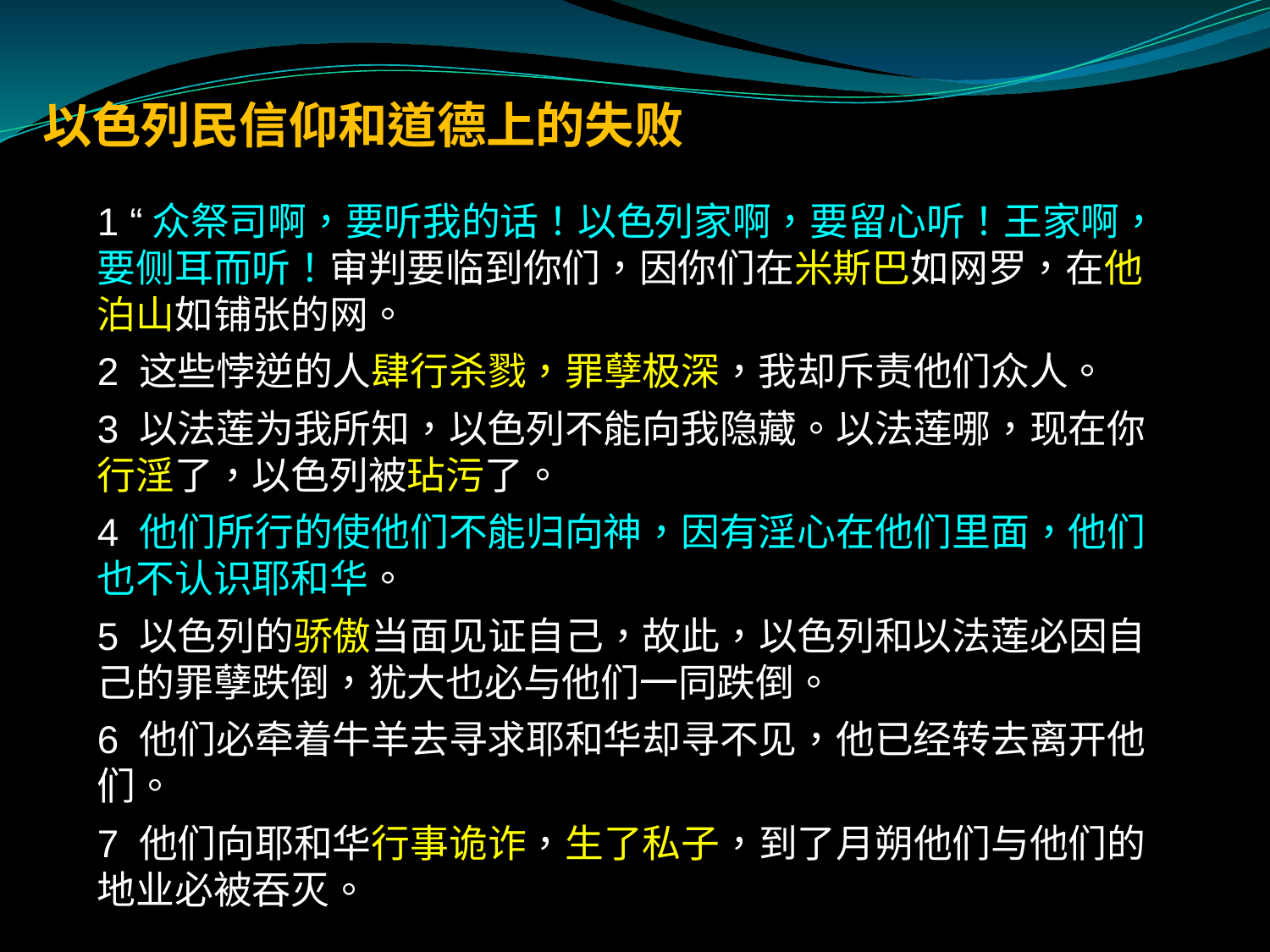

# 以色列民信仰和道德上的失败
1 “众祭司啊，要听我的话！以色列家啊，要留心听！王家啊，要侧耳而听！审判要临到你们，因你们在米斯巴如网罗，在他泊山如铺张的网。
2 这些悖逆的人肆行杀戮，罪孽极深，我却斥责他们众人。
3 以法莲为我所知，以色列不能向我隐藏。以法莲哪，现在你行淫了，以色列被玷污了。
4 他们所行的使他们不能归向神，因有淫心在他们里面，他们也不认识耶和华。
5 以色列的骄傲当面见证自己，故此，以色列和以法莲必因自己的罪孽跌倒，犹大也必与他们一同跌倒。
6 他们必牵着牛羊去寻求耶和华却寻不见，他已经转去离开他们。
7 他们向耶和华行事诡诈，生了私子，到了月朔他们与他们的地业必被吞灭。